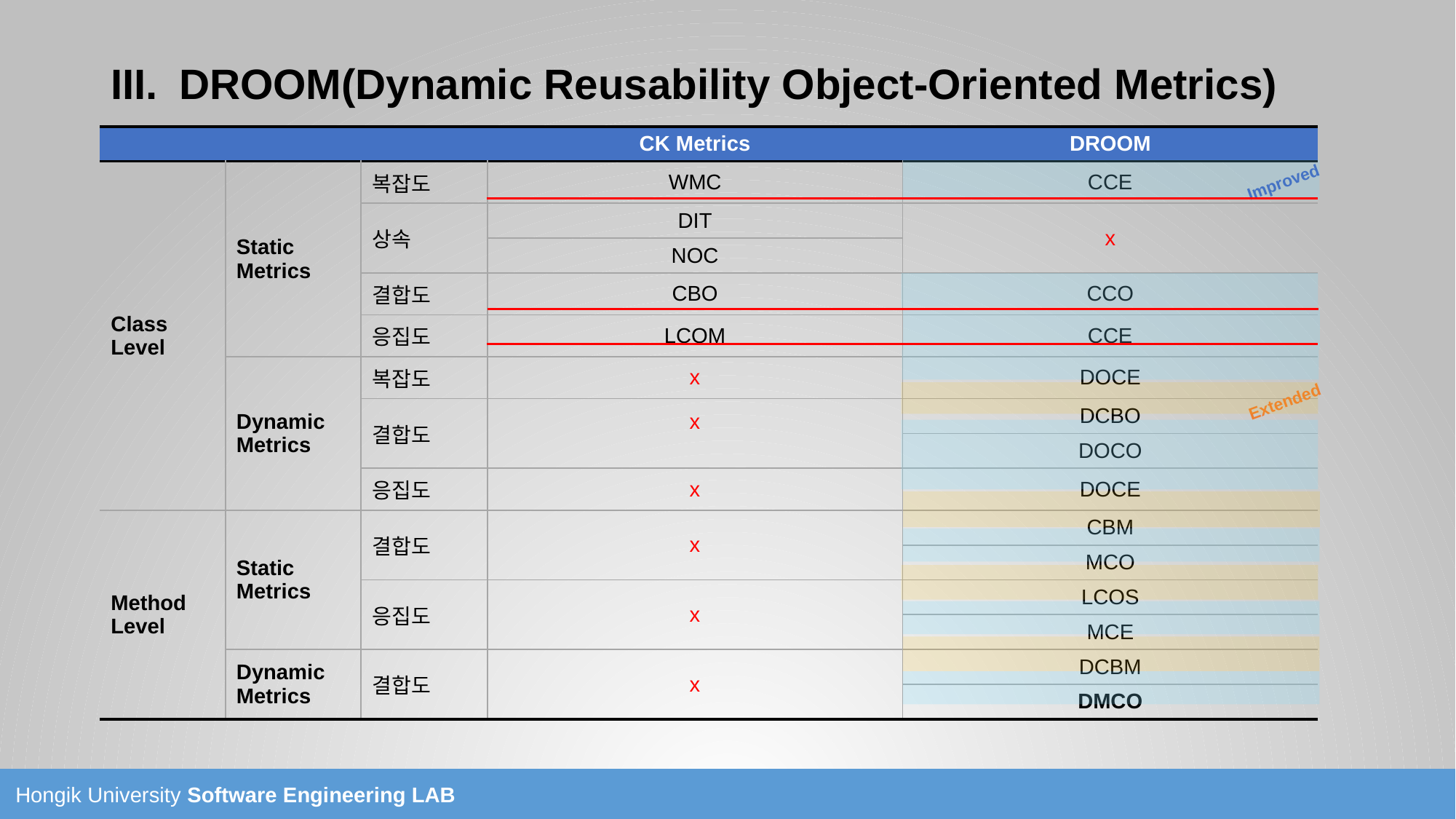

# DROOM(Dynamic Reusability Object-Oriented Metrics)
|  |  |  | CK Metrics | DROOM |
| --- | --- | --- | --- | --- |
| Class Level | Static Metrics | 복잡도 | WMC | CCE |
|  |  | 상속 | DIT | x |
|  |  |  | NOC |  |
|  |  | 결합도 | CBO | CCO |
|  |  | 응집도 | LCOM | CCE |
|  | Dynamic Metrics | 복잡도 | x | DOCE |
|  |  | 결합도 | x | DCBO |
|  |  |  |  | DOCO |
|  |  | 응집도 | x | DOCE |
| Method Level | Static Metrics | 결합도 | x | CBM |
|  |  |  |  | MCO |
|  |  | 응집도 | x | LCOS |
|  |  |  |  | MCE |
|  | Dynamic Metrics | 결합도 | x | DCBM |
|  |  |  |  | DMCO |

Improved

Extended

http://staff.unak.is/andy/staticanalysis0809/metrics/wmc.html